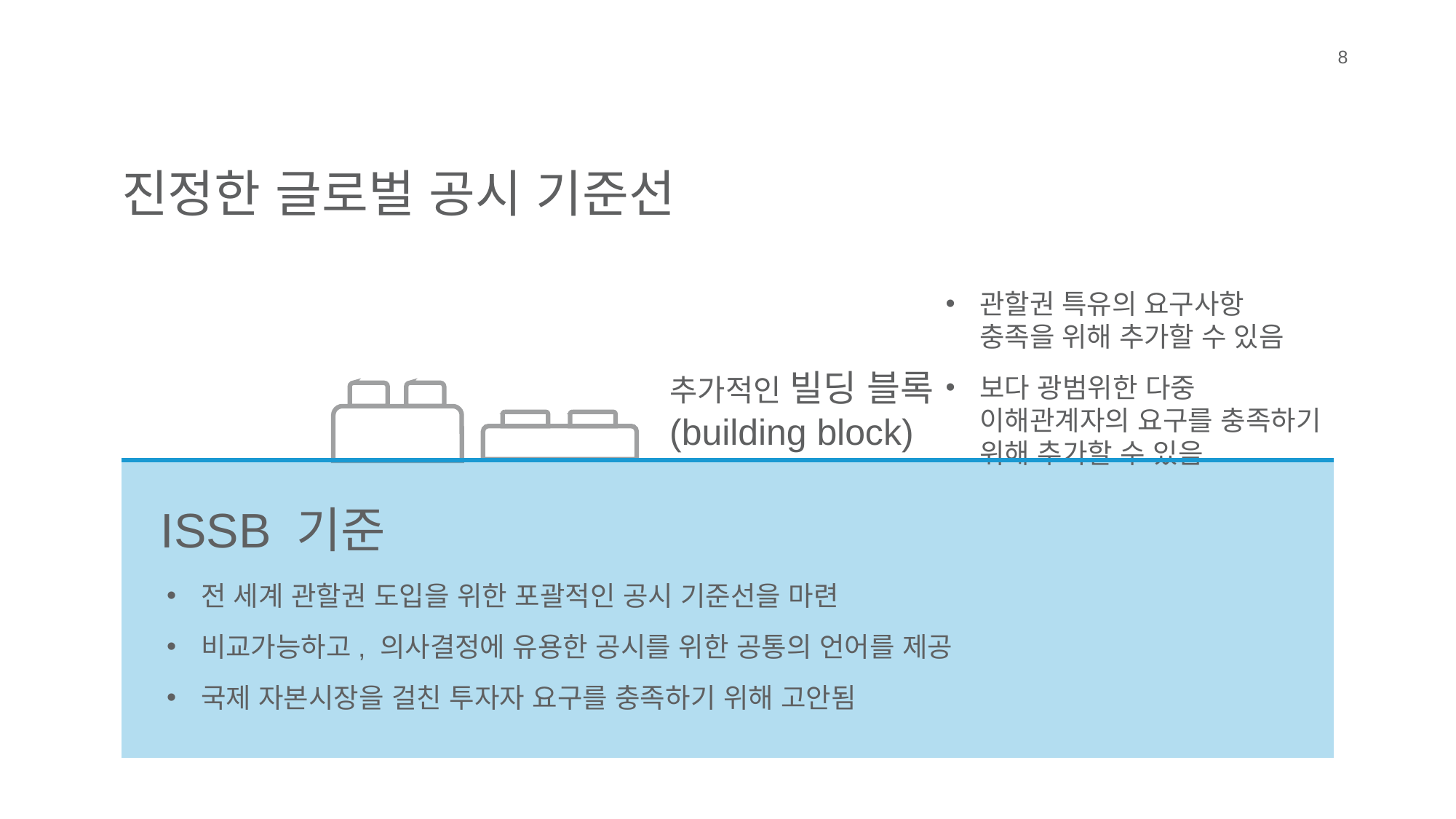

8
진정한 글로벌 공시 기준선

관할권 특유의 요구사항 충족을 위해 추가할 수 있음
보다 광범위한 다중 이해관계자의 요구를 충족하기 위해 추가할 수 있음
추가적인 빌딩 블록
(building block)

ISSB 기준
전 세계 관할권 도입을 위한 포괄적인 공시 기준선을 마련
비교가능하고, 의사결정에 유용한 공시를 위한 공통의 언어를 제공
국제 자본시장을 걸친 투자자 요구를 충족하기 위해 고안됨